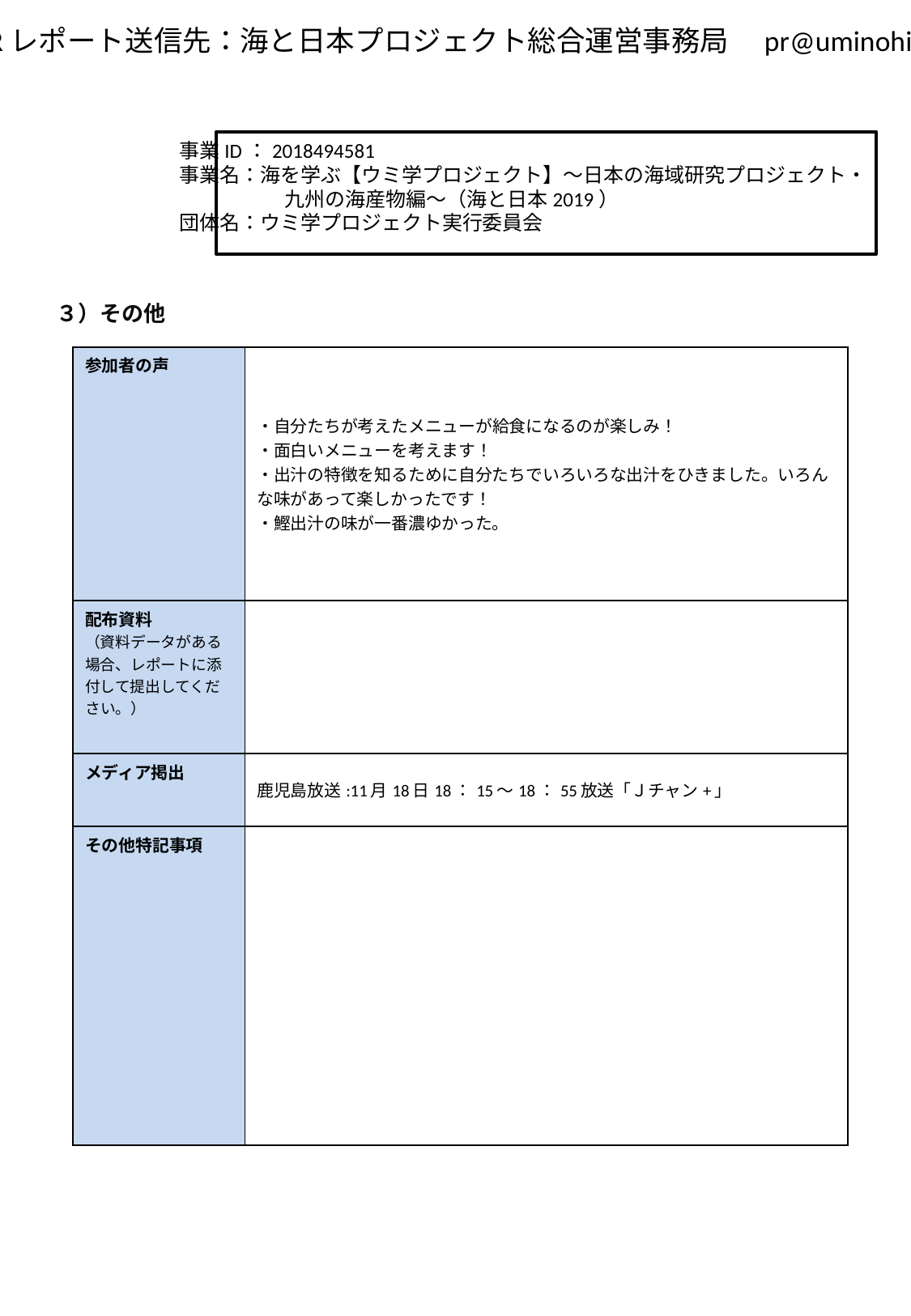

事業ID：2018494581
事業名：海を学ぶ【ウミ学プロジェクト】～日本の海域研究プロジェクト・
　　　　　 九州の海産物編～（海と日本2019）
団体名：ウミ学プロジェクト実行委員会

３）その他
| 参加者の声 | ・自分たちが考えたメニューが給食になるのが楽しみ！ ・面白いメニューを考えます！ ・出汁の特徴を知るために自分たちでいろいろな出汁をひきました。いろんな味があって楽しかったです！ ・鰹出汁の味が一番濃ゆかった。 |
| --- | --- |
| 配布資料 （資料データがある場合、レポートに添付して提出してください。） |  |
| メディア掲出 | 鹿児島放送:11月18日18：15～18：55放送「Ｊチャン+」 |
| その他特記事項 |  |